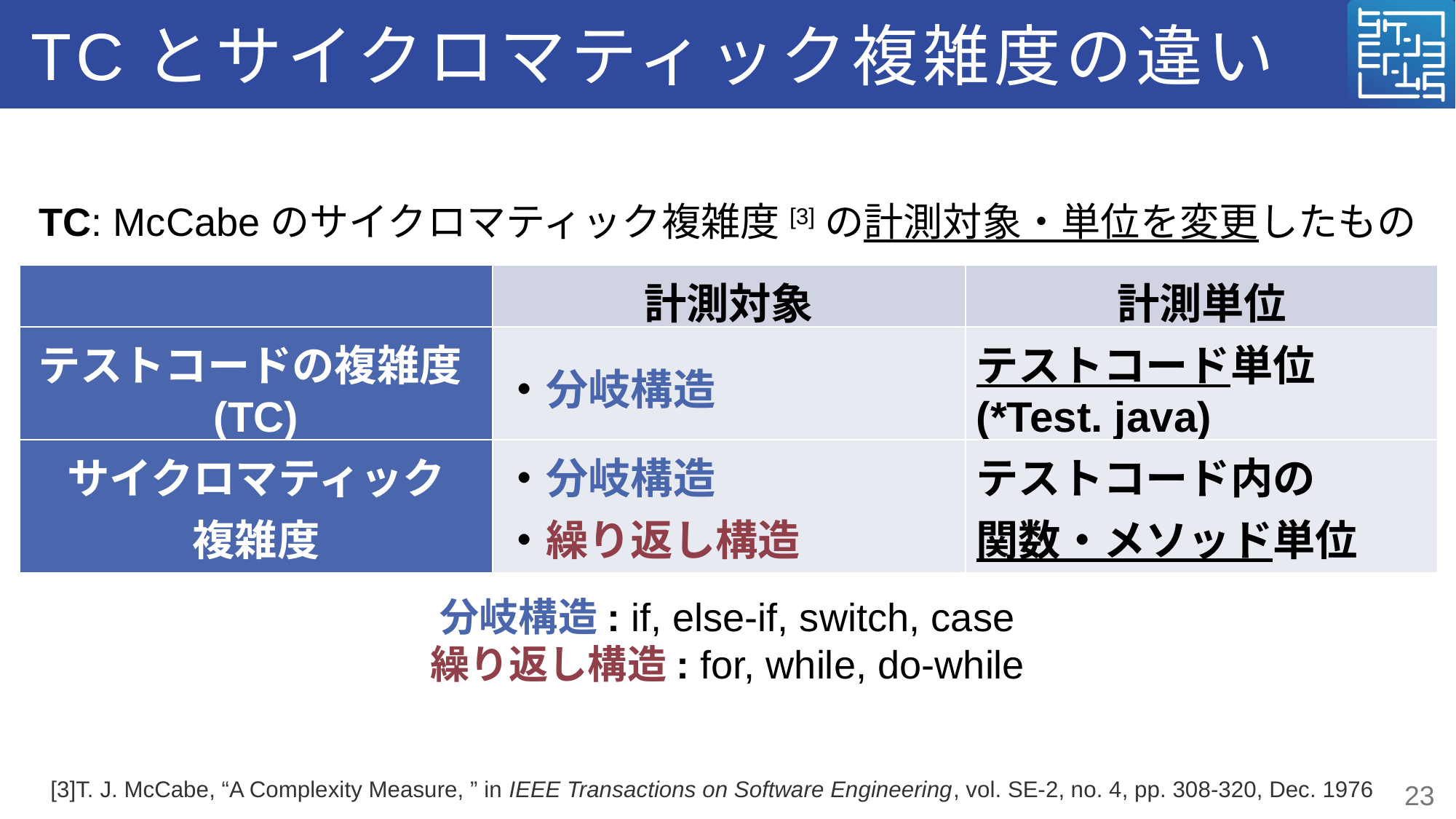

# TCとサイクロマティック複雑度の違い
TC: McCabeのサイクロマティック複雑度[3]の計測対象・単位を変更したもの
|  | 計測対象 | 計測単位 |
| --- | --- | --- |
| テストコードの複雑度(TC) | ・分岐構造 | テストコード単位(\*Test. java) |
| --- | --- | --- |
| サイクロマティック 複雑度 | ・分岐構造 ・繰り返し構造 | テストコード内の 関数・メソッド単位 |
| --- | --- | --- |
分岐構造: if, else-if, switch, case
繰り返し構造: for, while, do-while
[3]T. J. McCabe, “A Complexity Measure, ” in IEEE Transactions on Software Engineering, vol. SE-2, no. 4, pp. 308-320, Dec. 1976
23